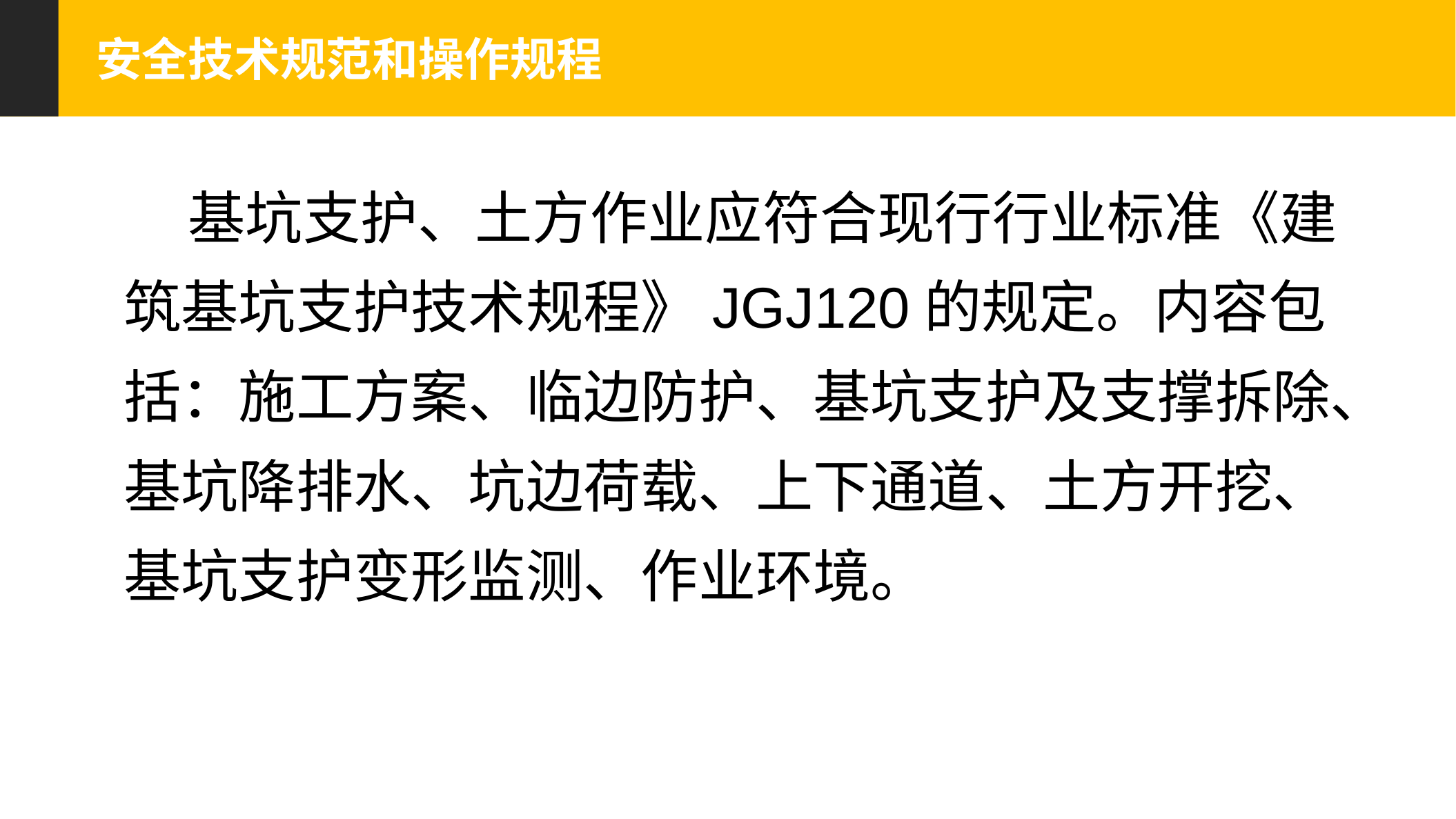

安全技术规范和操作规程
    基坑支护、土方作业应符合现行行业标准《建筑基坑支护技术规程》JGJ120的规定。内容包括：施工方案、临边防护、基坑支护及支撑拆除、基坑降排水、坑边荷载、上下通道、土方开挖、基坑支护变形监测、作业环境。